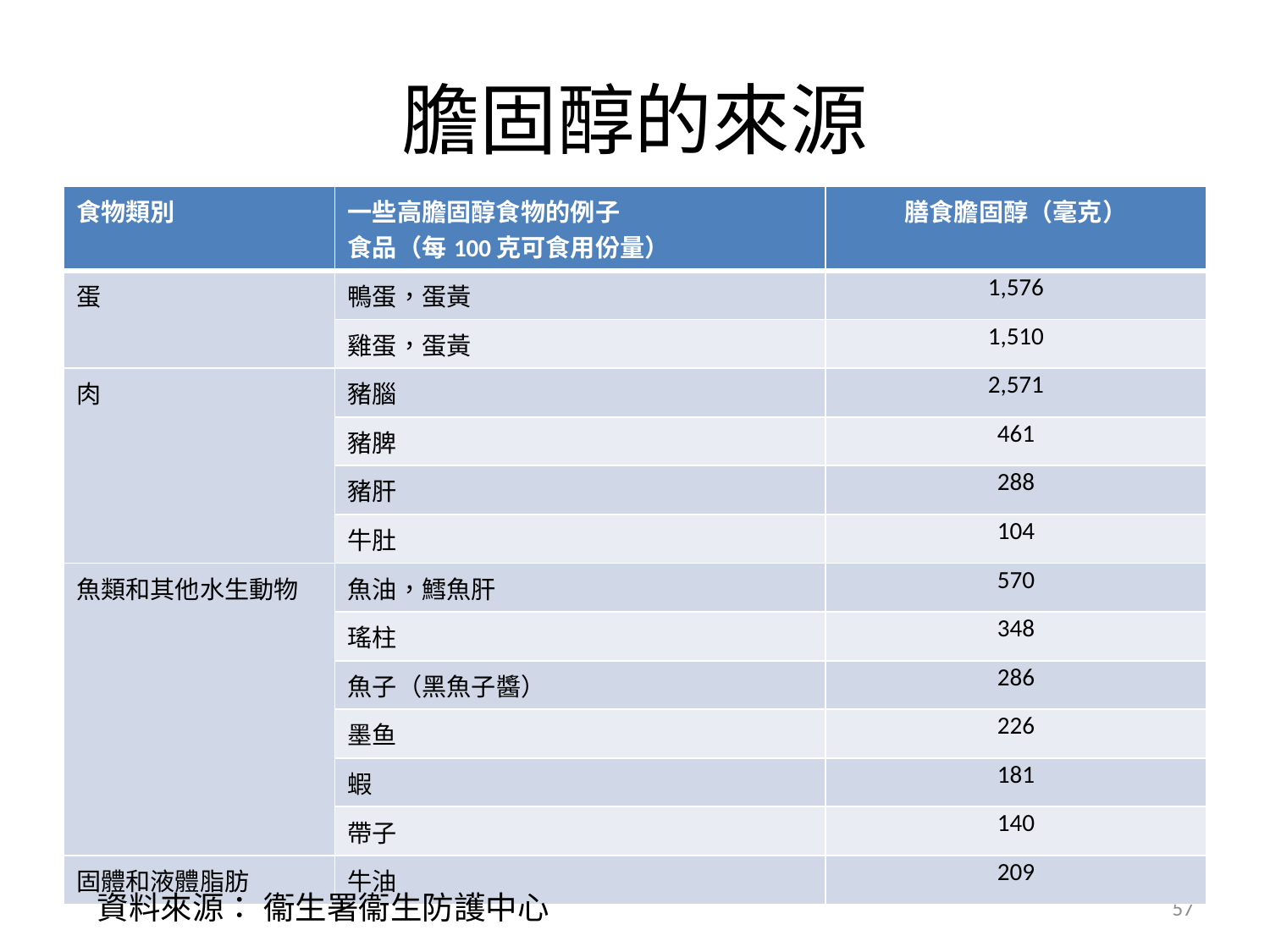

# 膽固醇的來源
| 食物類別 | 一些高膽固醇食物的例子 食品（每100克可食用份量） | 膳食膽固醇（毫克） |
| --- | --- | --- |
| 蛋 | 鴨蛋，蛋黃 | 1,576 |
|  | 雞蛋，蛋黃 | 1,510 |
| 肉 | 豬腦 | 2,571 |
|  | 豬脾 | 461 |
|  | 豬肝 | 288 |
|  | 牛肚 | 104 |
| 魚類和其他水生動物 | 魚油，鱈魚肝 | 570 |
|  | 瑤柱 | 348 |
|  | 魚子（黑魚子醬） | 286 |
|  | 墨鱼 | 226 |
|  | 蝦 | 181 |
|  | 帶子 | 140 |
| 固體和液體脂肪 | 牛油 | 209 |
資料來源： 衞生署衞生防護中心
57